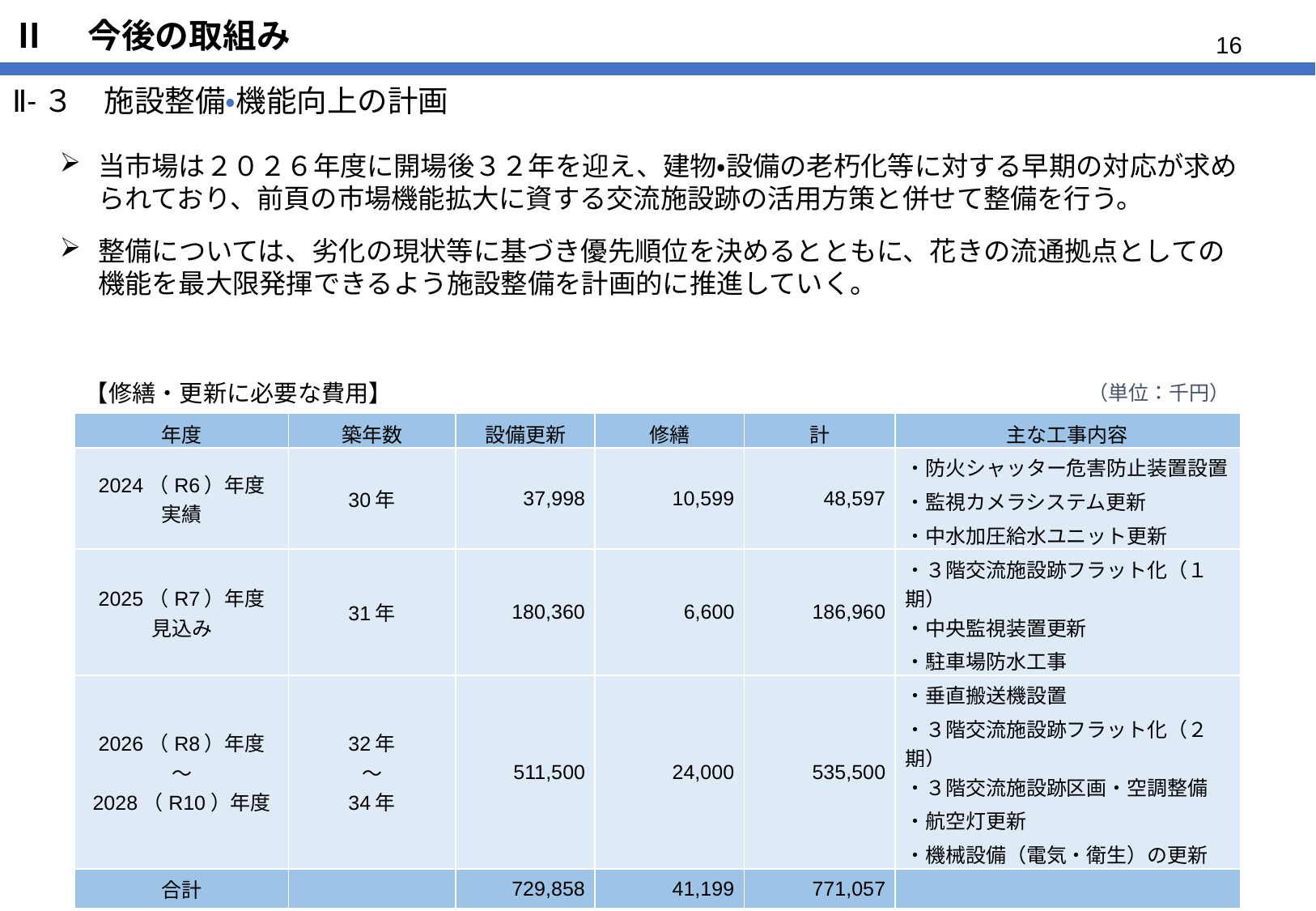

# Ⅱ　今後の取組み
Ⅱ-３　施設整備・機能向上の計画
当市場は２０２６年度に開場後３２年を迎え、建物・設備の老朽化等に対する早期の対応が求められており、前頁の市場機能拡大に資する交流施設跡の活用方策と併せて整備を行う。
整備については、劣化の現状等に基づき優先順位を決めるとともに、花きの流通拠点としての機能を最大限発揮できるよう施設整備を計画的に推進していく。
| 【修繕・更新に必要な費用】 |  |  |  |  | （単位：千円） |
| --- | --- | --- | --- | --- | --- |
| 年度 | 築年数 | 設備更新 | 修繕 | 計 | 主な工事内容 |
| 2024（R6）年度 実績 | 30年 | 37,998 | 10,599 | 48,597 | ・防火シャッター危害防止装置設置 |
|  |  |  |  |  | ・監視カメラシステム更新 |
|  |  |  |  |  | ・中水加圧給水ユニット更新 |
| 2025（R7）年度 見込み | 31年 | 180,360 | 6,600 | 186,960 | ・３階交流施設跡フラット化（１期） |
|  |  |  |  |  | ・中央監視装置更新 |
|  |  |  |  |  | ・駐車場防水工事 |
| 2026（R8）年度 ～ 2028（R10）年度 | 32年 ～ 34年 | 511,500 | 24,000 | 535,500 | ・垂直搬送機設置 |
|  |  |  |  |  | ・３階交流施設跡フラット化（２期） |
|  |  |  |  |  | ・３階交流施設跡区画・空調整備 |
|  |  |  |  |  | ・航空灯更新 |
|  |  |  |  |  | ・機械設備（電気・衛生）の更新 |
| 合計 |  | 729,858 | 41,199 | 771,057 |  |